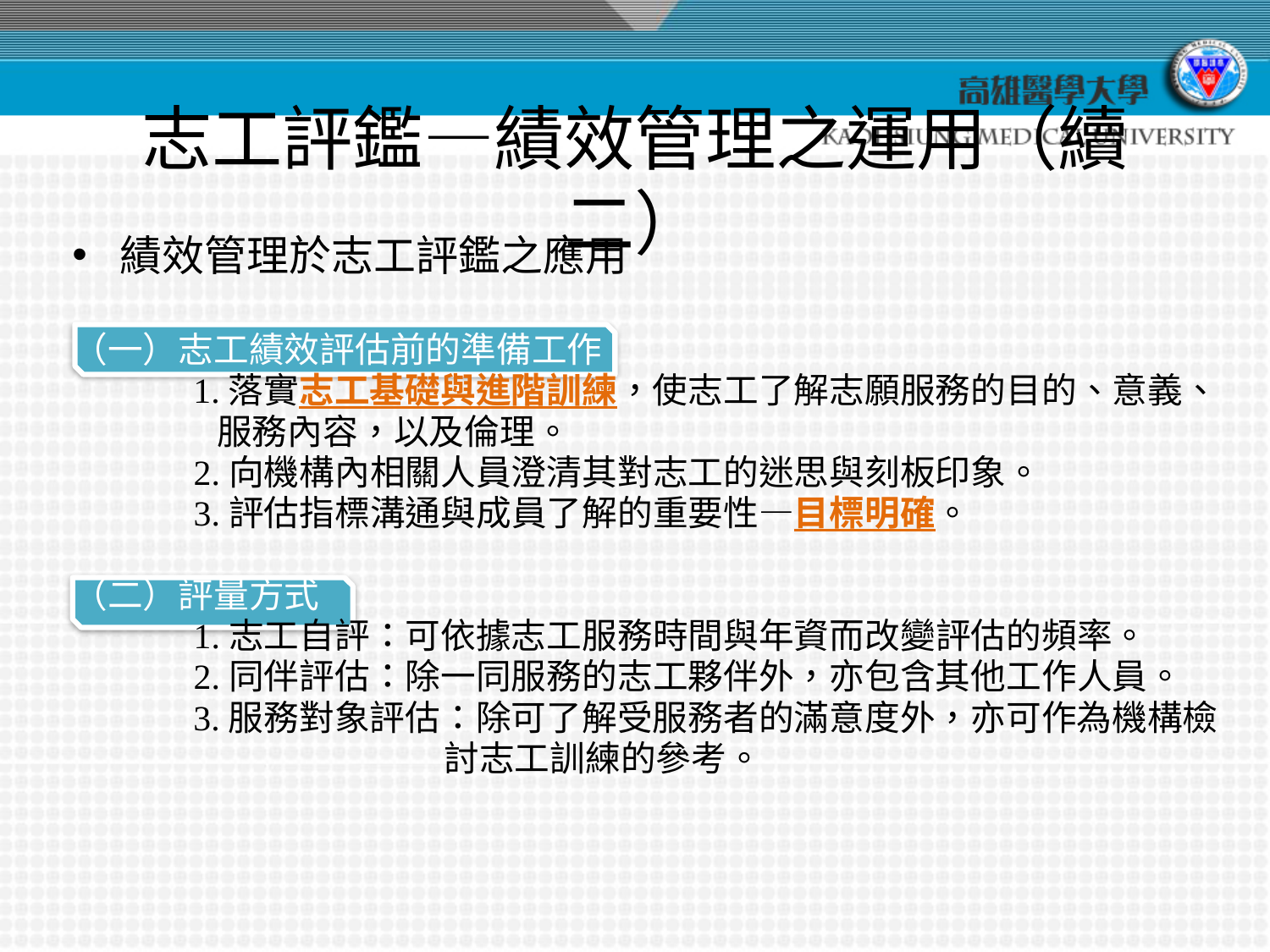

# 志工評鑑—績效管理之運用（續二）
績效管理於志工評鑑之應用

（一）志工績效評估前的準備工作
        1.落實志工基礎與進階訓練，使志工了解志願服務的目的、意義、
           服務內容，以及倫理。
        2.向機構內相關人員澄清其對志工的迷思與刻板印象。
        3.評估指標溝通與成員了解的重要性—目標明確。

（二）評量方式
        1.志工自評：可依據志工服務時間與年資而改變評估的頻率。
        2.同伴評估：除一同服務的志工夥伴外，亦包含其他工作人員。
        3.服務對象評估：除可了解受服務者的滿意度外，亦可作為機構檢
                                        討志工訓練的參考。